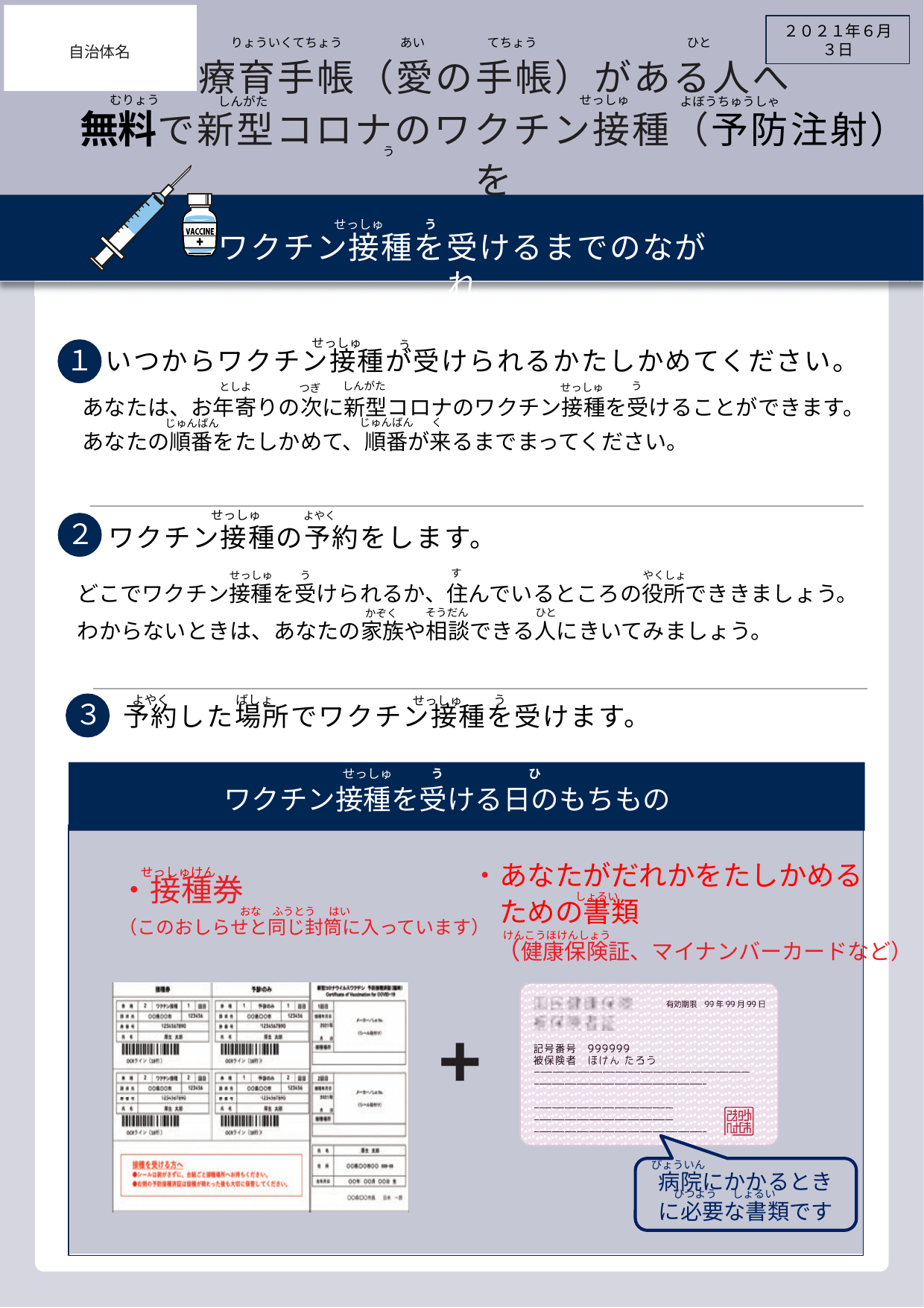

自治体名

２０２１年６月３日
りょういくてちょう
あい　　　　　てちょう　　　　　　　　　　　　ひと
# 療育手帳（愛の手帳）がある人へ 無料で新型コロナのワクチン接種（予防注射）を 受けられます
むりょう
せっしゅ
しんがた
よぼうちゅうしゃ
う

せっしゅ
う
ワクチン接種を受けるまでのながれ
せっしゅ
う

１
いつからワクチン接種が受けられるかたしかめてください。
しんがた
う
としよ
せっしゅ
つぎ
あなたは、お年寄りの次に新型コロナのワクチン接種を受けることができます。
あなたの順番をたしかめて、順番が来るまでまってください。
じゅんばん　   く
じゅんばん
せっしゅ
よやく

２
ワクチン接種の予約をします。
す
う
やくしょ
せっしゅ
どこでワクチン接種を受けられるか、住んでいるところの役所でききましょう。
わからないときは、あなたの家族や相談できる人にきいてみましょう。
ひと
そうだん
かぞく
ばしょ
よやく
う
せっしゅ

３
予約した場所でワクチン接種を受けます。
かいじょう
せっしゅ
 う              　　　   ひ

ワクチン接種を受ける日のもちもの

・あなたがだれかをたしかめる
　ための書類
　（健康保険証、マイナンバーカードなど）
せっしゅけん
・接種券
（このおしらせと同じ封筒に入っています）
しょるい
おな　ふうとう　 はい
けんこうほけんしょう

+
びょういん
病院にかかるときに必要な書類です
ひつよう　  しょるい